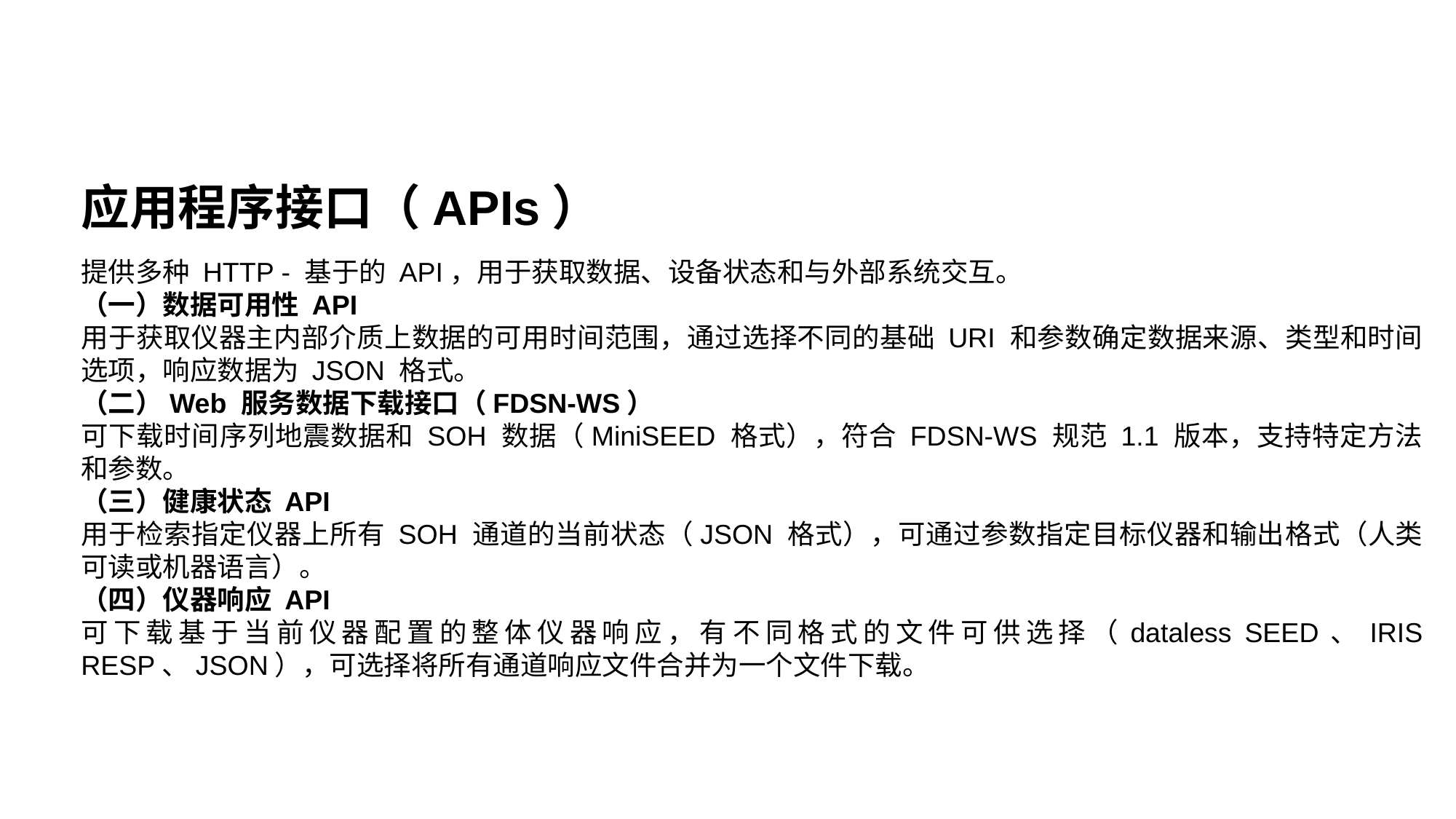

应用程序接口（APIs）
提供多种 HTTP - 基于的 API，用于获取数据、设备状态和与外部系统交互。
（一）数据可用性 API
用于获取仪器主内部介质上数据的可用时间范围，通过选择不同的基础 URI 和参数确定数据来源、类型和时间选项，响应数据为 JSON 格式。
（二）Web 服务数据下载接口（FDSN-WS）
可下载时间序列地震数据和 SOH 数据（MiniSEED 格式），符合 FDSN-WS 规范 1.1 版本，支持特定方法和参数。
（三）健康状态 API
用于检索指定仪器上所有 SOH 通道的当前状态（JSON 格式），可通过参数指定目标仪器和输出格式（人类可读或机器语言）。
（四）仪器响应 API
可下载基于当前仪器配置的整体仪器响应，有不同格式的文件可供选择（dataless SEED、IRIS RESP、JSON），可选择将所有通道响应文件合并为一个文件下载。